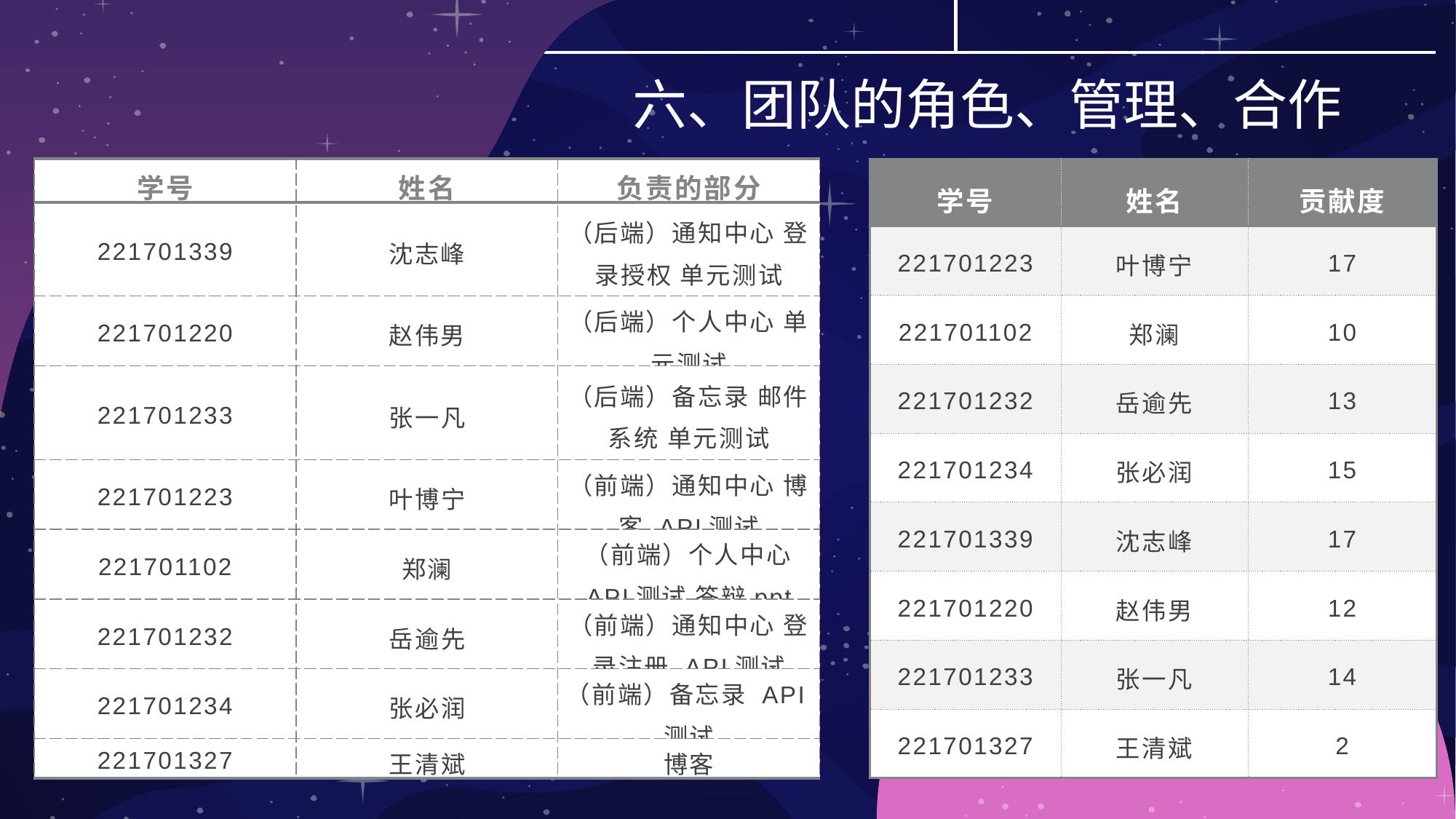

六、团队的角色、管理、合作
| 学号 | 姓名 | 负责的部分 |
| --- | --- | --- |
| 221701339 | 沈志峰 | （后端）通知中心 登录授权 单元测试 |
| 221701220 | 赵伟男 | （后端）个人中心 单元测试 |
| 221701233 | 张一凡 | （后端）备忘录 邮件系统 单元测试 |
| 221701223 | 叶博宁 | （前端）通知中心 博客 API测试 |
| 221701102 | 郑澜 | （前端）个人中心 API测试 答辩ppt |
| 221701232 | 岳逾先 | （前端）通知中心 登录注册 API测试 |
| 221701234 | 张必润 | （前端）备忘录 API测试 |
| 221701327 | 王清斌 | 博客 |
| 学号 | 姓名 | 贡献度 |
| --- | --- | --- |
| 221701223 | 叶博宁 | 17 |
| 221701102 | 郑澜 | 10 |
| 221701232 | 岳逾先 | 13 |
| 221701234 | 张必润 | 15 |
| 221701339 | 沈志峰 | 17 |
| 221701220 | 赵伟男 | 12 |
| 221701233 | 张一凡 | 14 |
| 221701327 | 王清斌 | 2 |